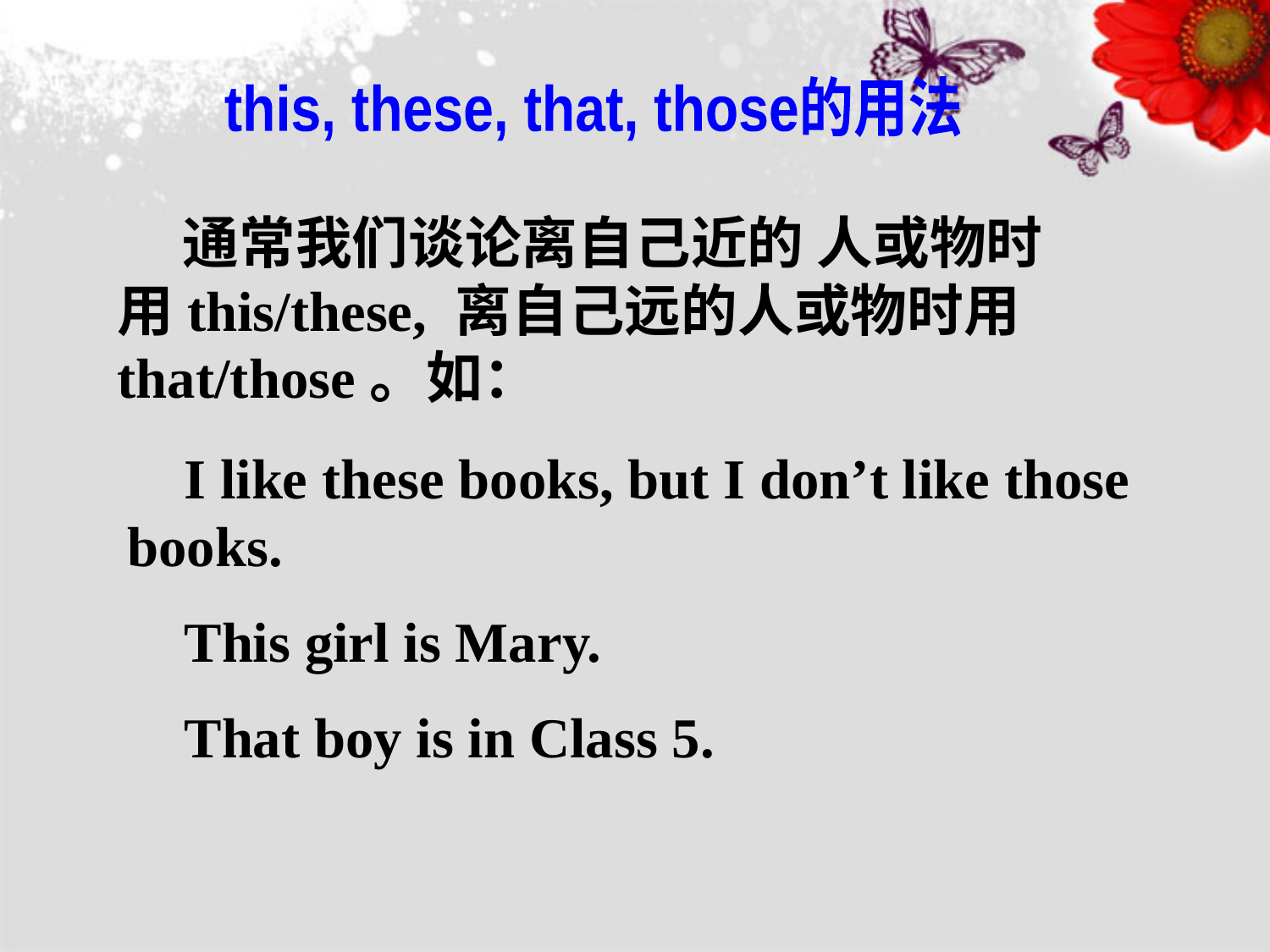

this, these, that, those的用法
    通常我们谈论离自己近的 人或物时用this/these, 离自己远的人或物时用that/those。如：
    I like these books, but I don’t like those books.
    This girl is Mary.
    That boy is in Class 5.